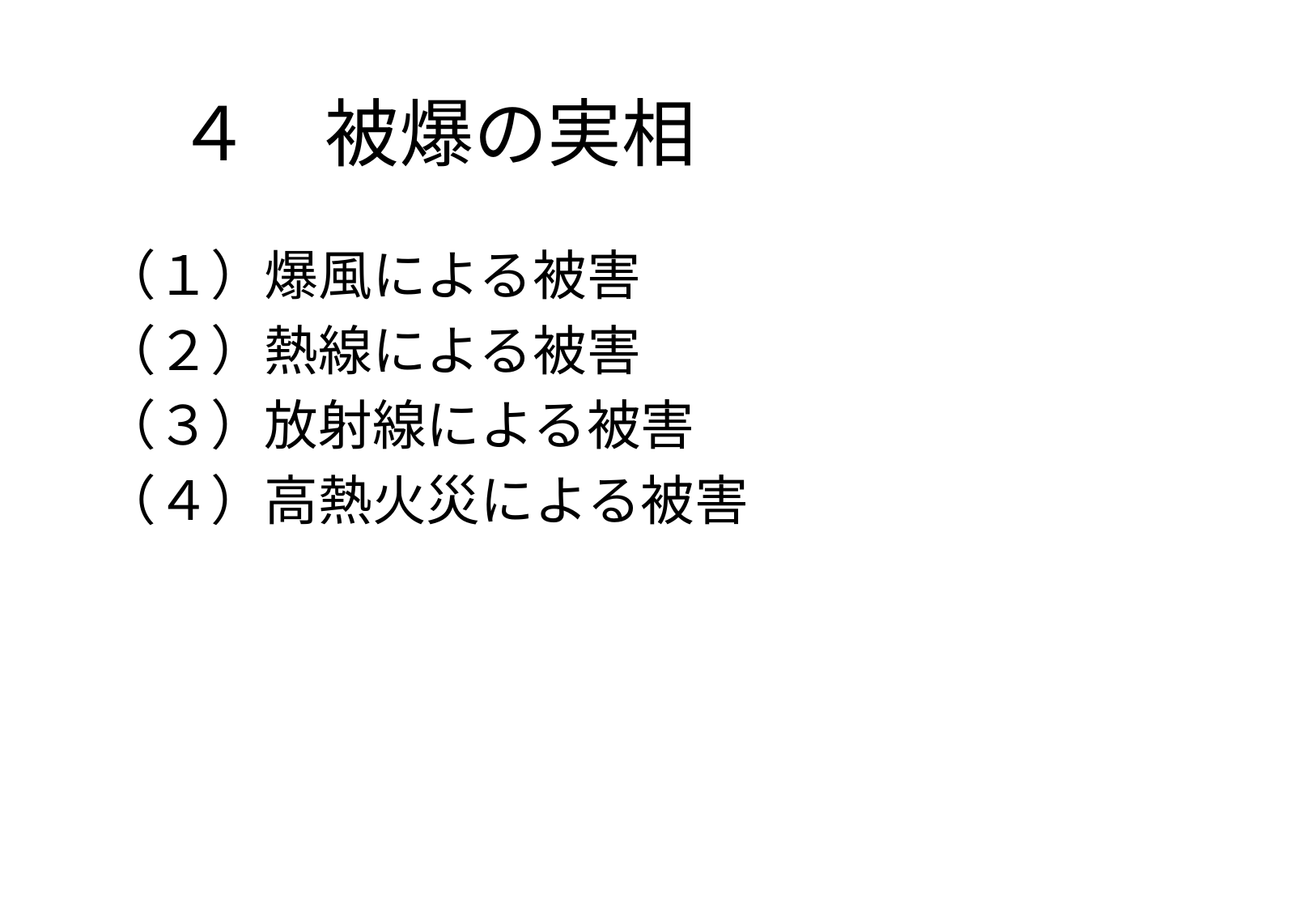

# ４　被爆の実相
（１）爆風による被害
（２）熱線による被害
（３）放射線による被害
（４）高熱火災による被害